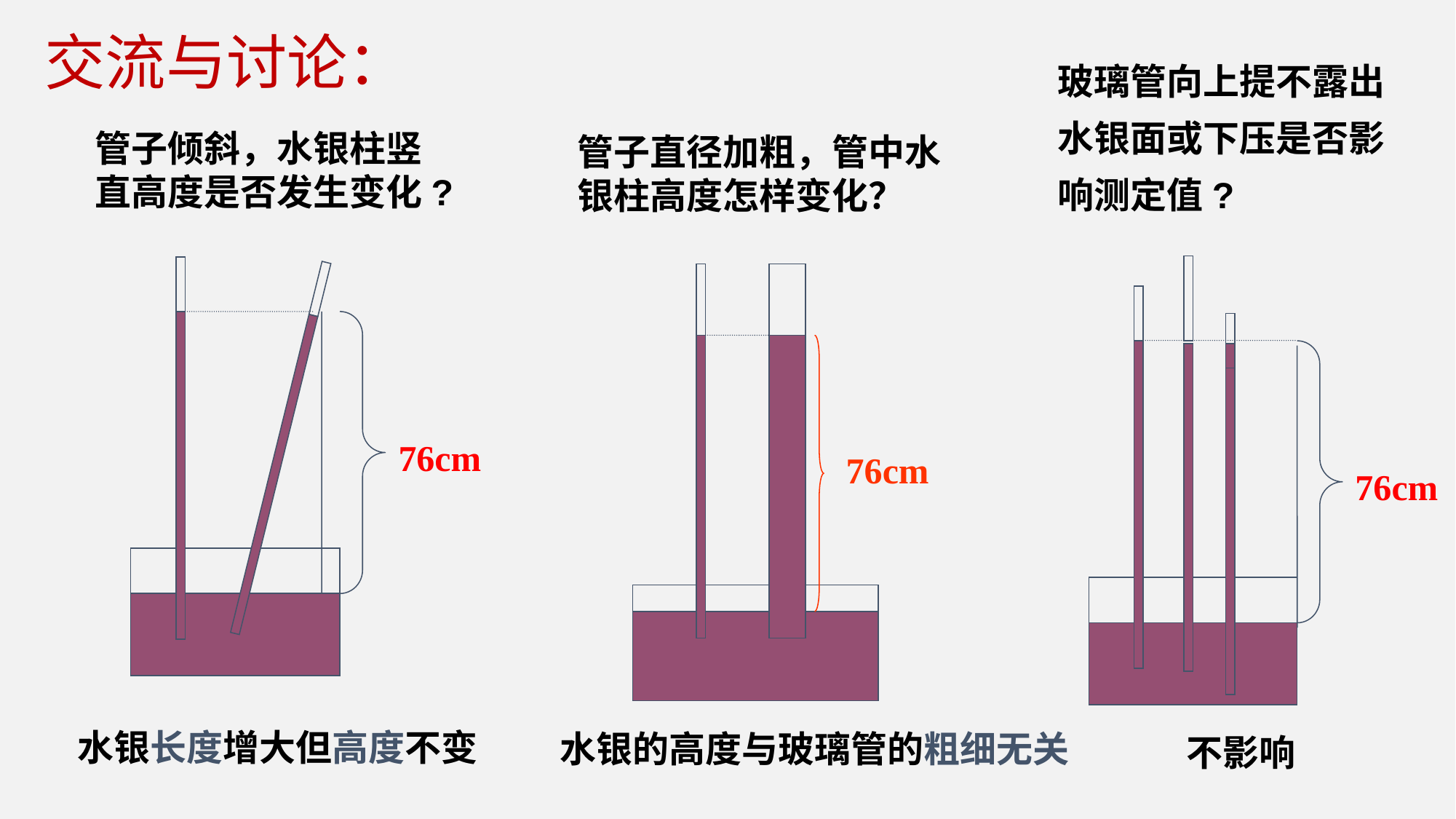

交流与讨论：
玻璃管向上提不露出水银面或下压是否影响测定值?
管子倾斜，水银柱竖直高度是否发生变化?
管子直径加粗，管中水银柱高度怎样变化？

76cm

76cm

76cm
水银长度增大但高度不变
水银的高度与玻璃管的粗细无关
不影响